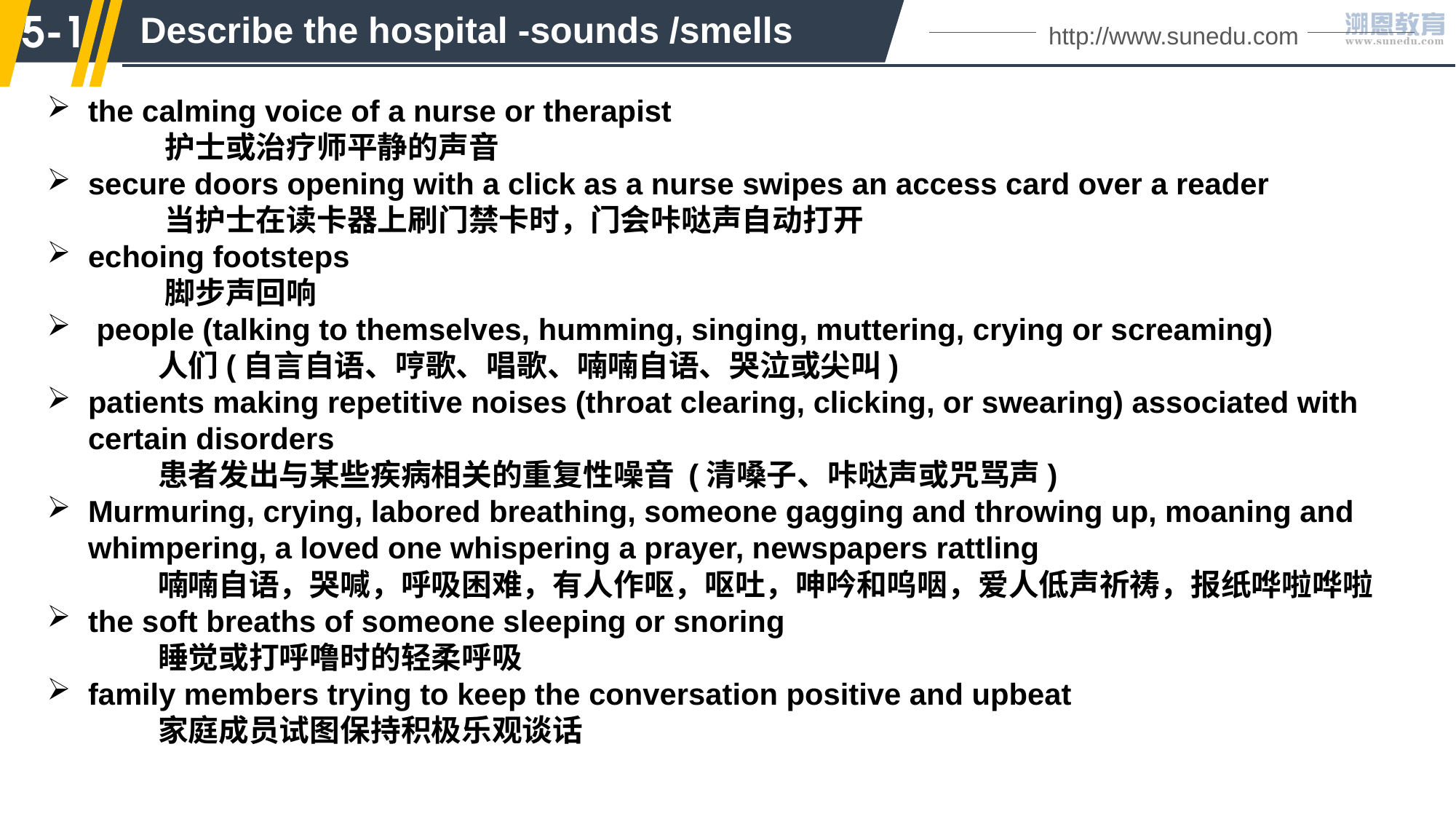

5-1

Describe the hospital -sounds /smells
http://www.sunedu.com
the calming voice of a nurse or therapist
                护士或治疗师平静的声音
secure doors opening with a click as a nurse swipes an access card over a reader
                当护士在读卡器上刷门禁卡时，门会咔哒声自动打开
echoing footsteps
                脚步声回响
 people (talking to themselves, humming, singing, muttering, crying or screaming)
               人们(自言自语、哼歌、唱歌、喃喃自语、哭泣或尖叫)
patients making repetitive noises (throat clearing, clicking, or swearing) associated with certain disorders
               患者发出与某些疾病相关的重复性噪音 (清嗓子、咔哒声或咒骂声)
Murmuring, crying, labored breathing, someone gagging and throwing up, moaning and whimpering, a loved one whispering a prayer, newspapers rattling
               喃喃自语，哭喊，呼吸困难，有人作呕，呕吐，呻吟和呜咽，爱人低声祈祷，报纸哗啦哗啦
the soft breaths of someone sleeping or snoring
               睡觉或打呼噜时的轻柔呼吸
family members trying to keep the conversation positive and upbeat
               家庭成员试图保持积极乐观谈话